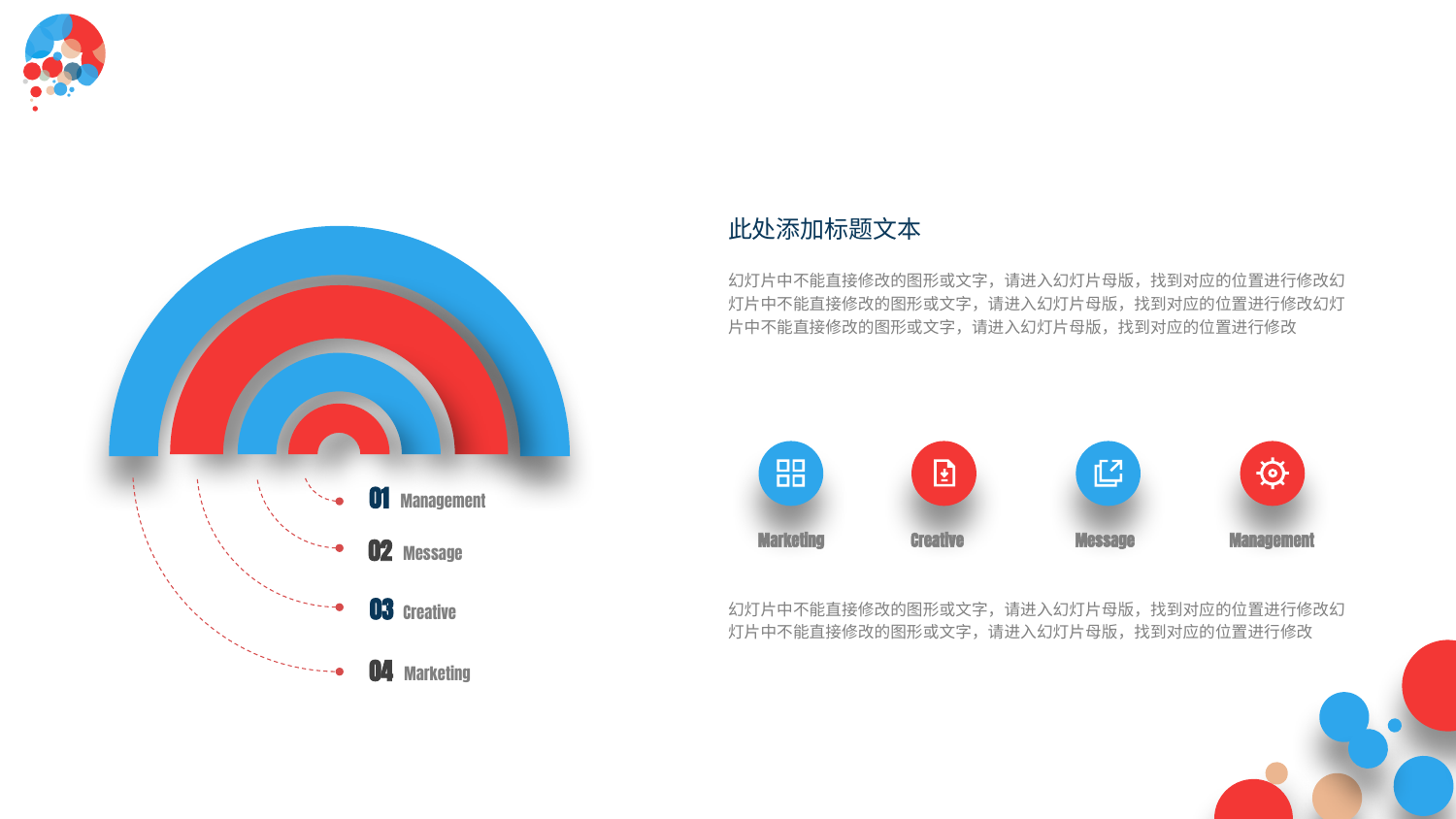

此处添加标题文本

幻灯片中不能直接修改的图形或文字，请进入幻灯片母版，找到对应的位置进行修改幻灯片中不能直接修改的图形或文字，请进入幻灯片母版，找到对应的位置进行修改幻灯片中不能直接修改的图形或文字，请进入幻灯片母版，找到对应的位置进行修改

01  Management

Marketing
Creative
Message
Management
02  Message
03  Creative
幻灯片中不能直接修改的图形或文字，请进入幻灯片母版，找到对应的位置进行修改幻灯片中不能直接修改的图形或文字，请进入幻灯片母版，找到对应的位置进行修改
04  Marketing